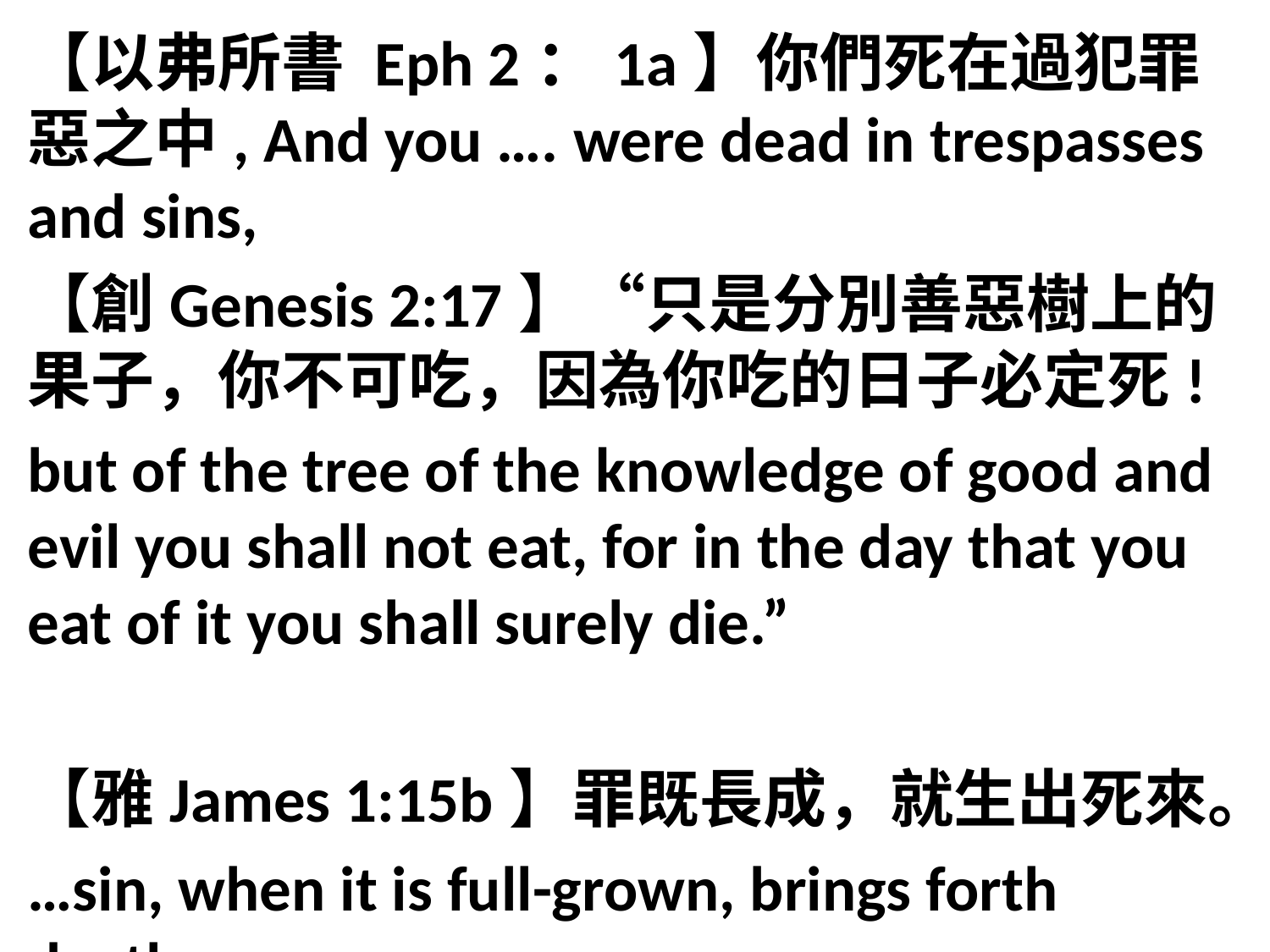

【以弗所書 Eph 2：1a】你們死在過犯罪惡之中, And you …. were dead in trespasses and sins,
【創Genesis 2:17】“只是分別善惡樹上的果子，你不可吃，因為你吃的日子必定死!
but of the tree of the knowledge of good and evil you shall not eat, for in the day that you eat of it you shall surely die.”

【雅James 1:15b】罪既長成，就生出死來。
…sin, when it is full-grown, brings forth death.